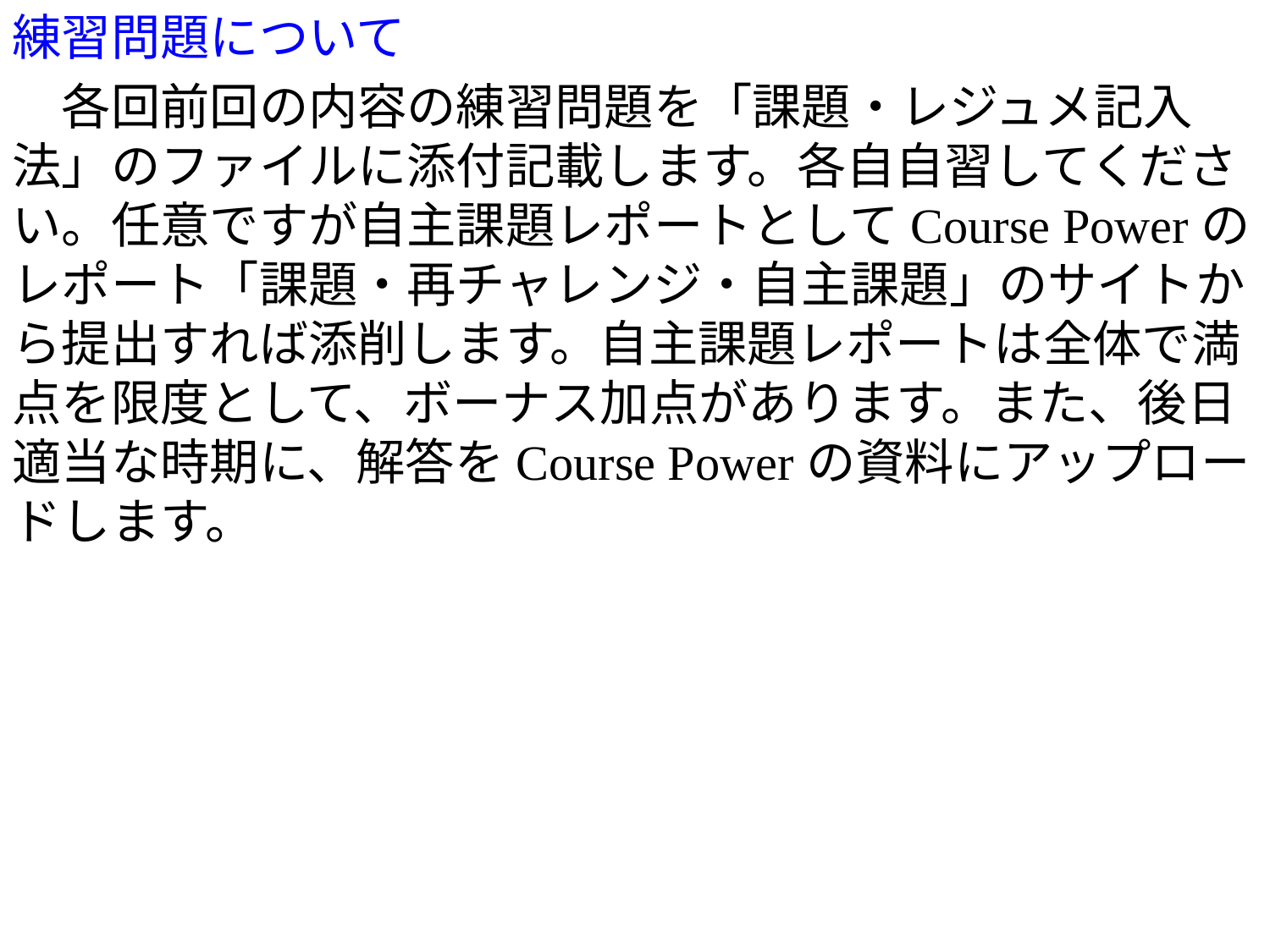

練習問題について
　各回前回の内容の練習問題を「課題・レジュメ記入法」のファイルに添付記載します。各自自習してください。任意ですが自主課題レポートとしてCourse Powerのレポート「課題・再チャレンジ・自主課題」のサイトから提出すれば添削します。自主課題レポートは全体で満点を限度として、ボーナス加点があります。また、後日適当な時期に、解答をCourse Powerの資料にアップロードします。